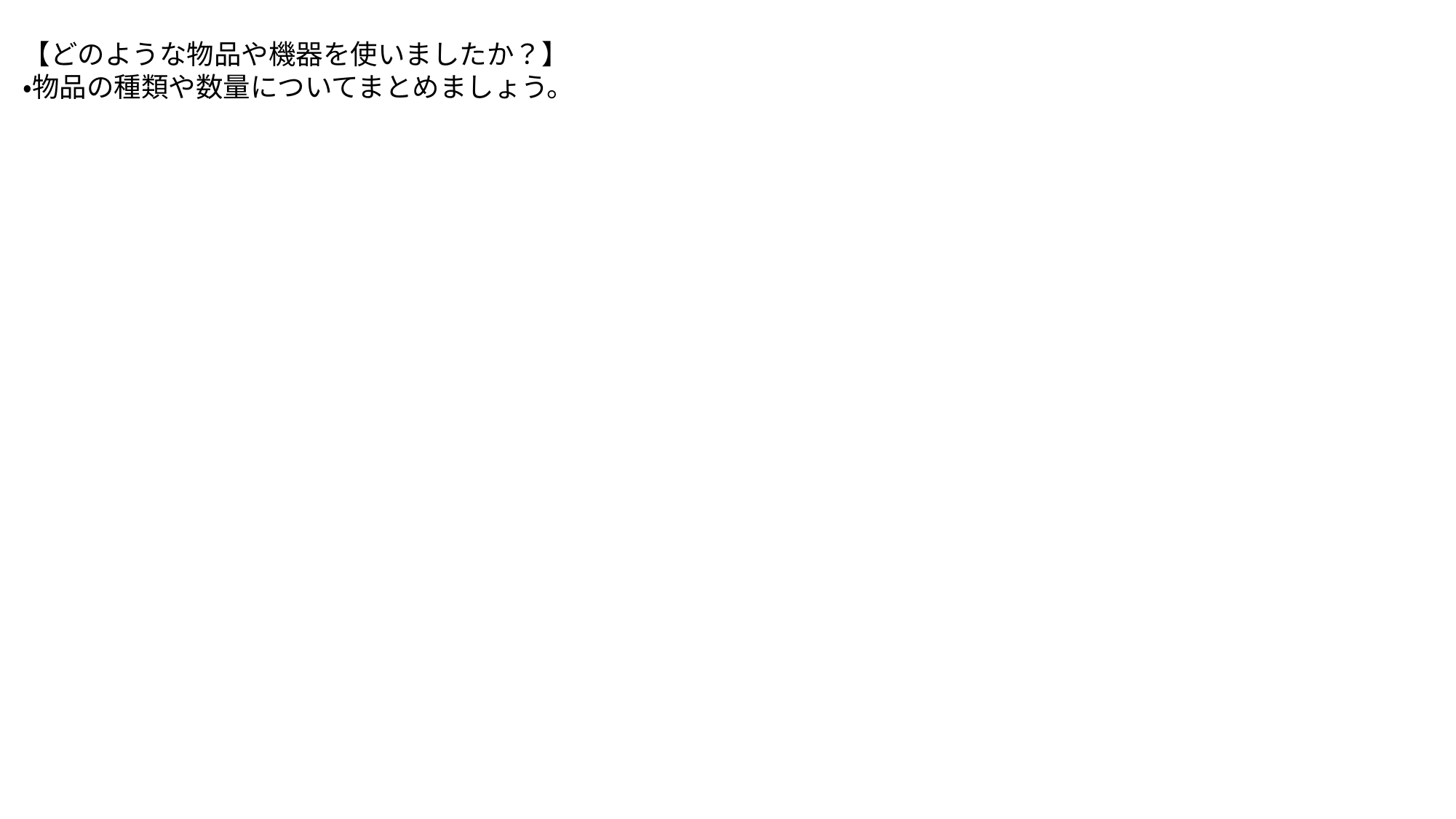

【どのような物品や機器を使いましたか？】
・物品の種類や数量についてまとめましょう。